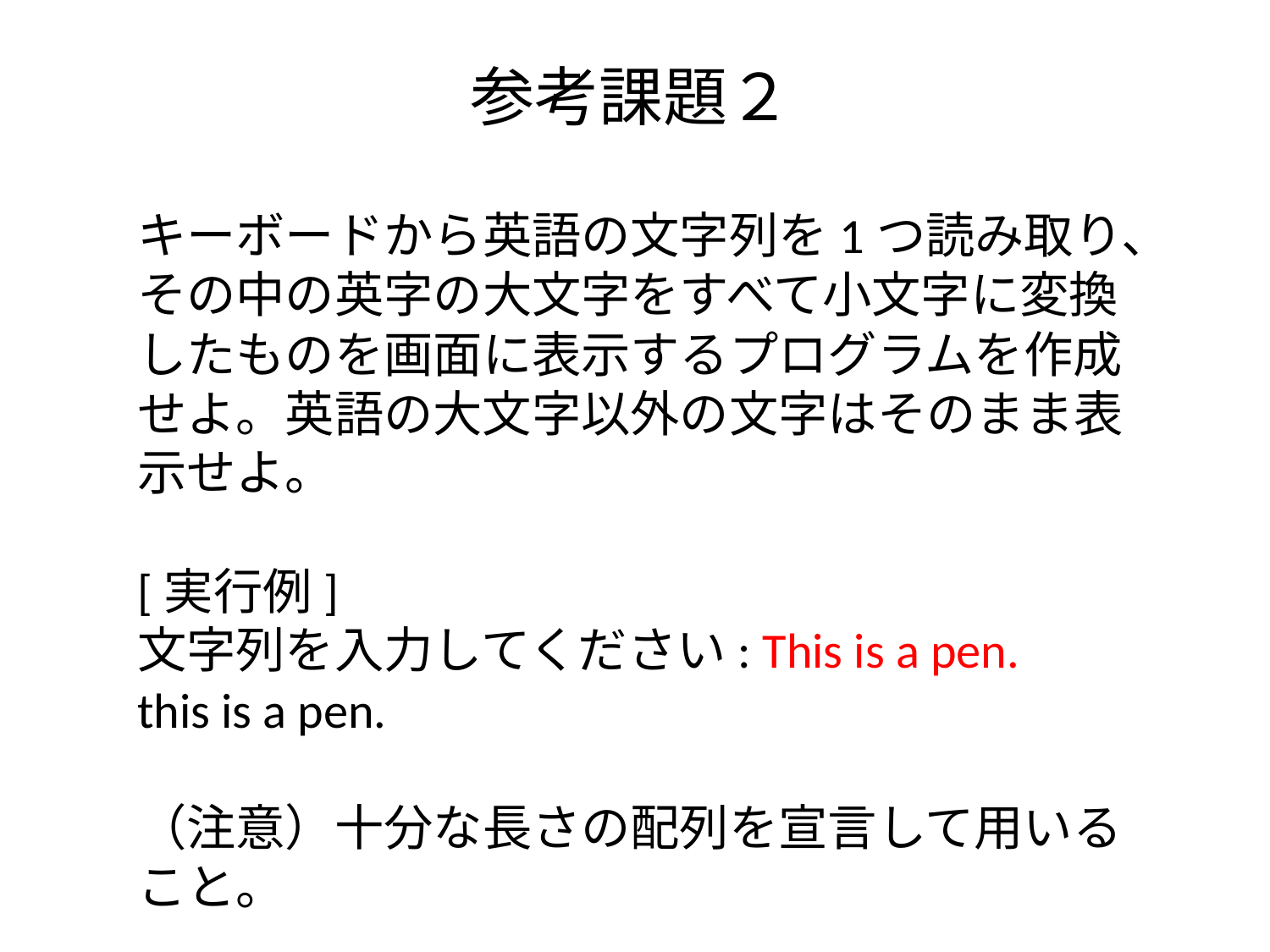

# 参考課題２
キーボードから英語の文字列を1つ読み取り、その中の英字の大文字をすべて小文字に変換したものを画面に表示するプログラムを作成せよ。英語の大文字以外の文字はそのまま表示せよ。

[実行例]
文字列を入力してください: This is a pen.
this is a pen.

（注意）十分な長さの配列を宣言して用いること。